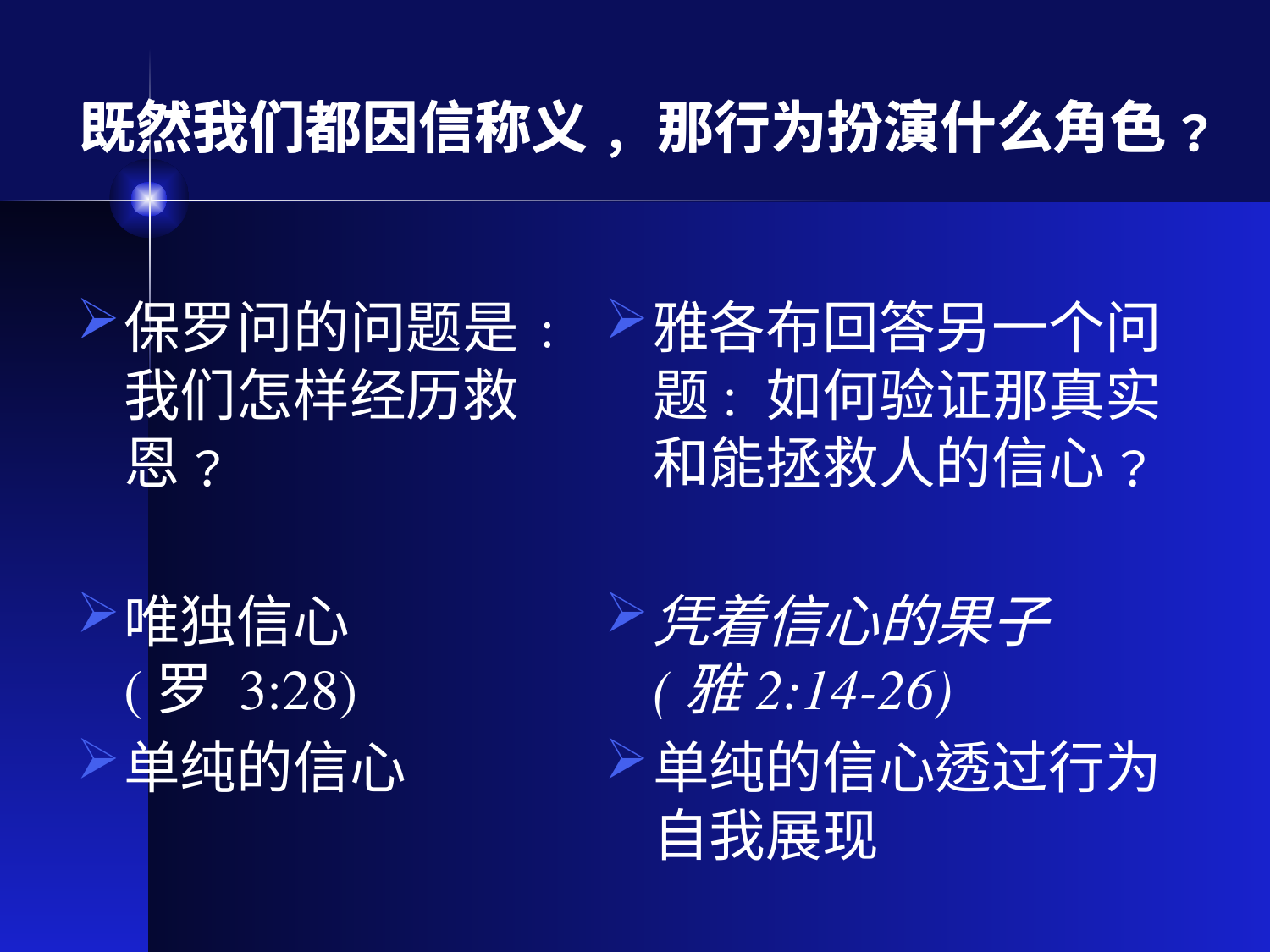

# 既然我们都因信称义﹐ 那行为扮演什么角色﹖
保罗问的问题是﹕我们怎样经历救恩﹖

唯独信心
(罗 3:28)
单纯的信心
雅各布回答另一个问题: 如何验证那真实和能拯救人的信心﹖

凭着信心的果子
(雅2:14-26)
单纯的信心透过行为自我展现